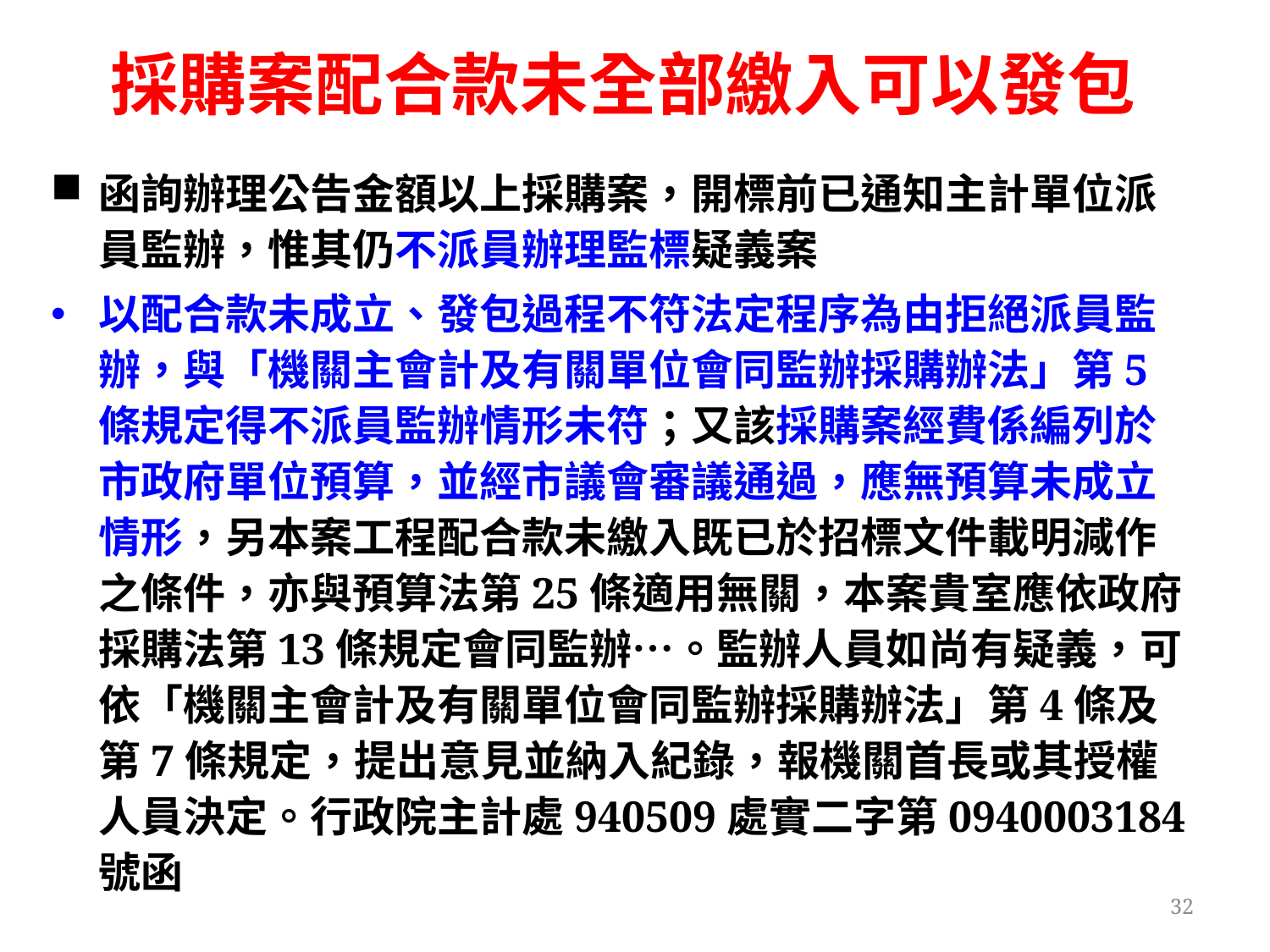

採購案配合款未全部繳入可以發包
函詢辦理公告金額以上採購案，開標前已通知主計單位派員監辦，惟其仍不派員辦理監標疑義案
以配合款未成立、發包過程不符法定程序為由拒絕派員監辦，與「機關主會計及有關單位會同監辦採購辦法」第5條規定得不派員監辦情形未符；又該採購案經費係編列於市政府單位預算，並經市議會審議通過，應無預算未成立情形，另本案工程配合款未繳入既已於招標文件載明減作之條件，亦與預算法第25條適用無關，本案貴室應依政府採購法第13條規定會同監辦…。監辦人員如尚有疑義，可依「機關主會計及有關單位會同監辦採購辦法」第4條及第7條規定，提出意見並納入紀錄，報機關首長或其授權人員決定。行政院主計處940509處實二字第0940003184號函
32